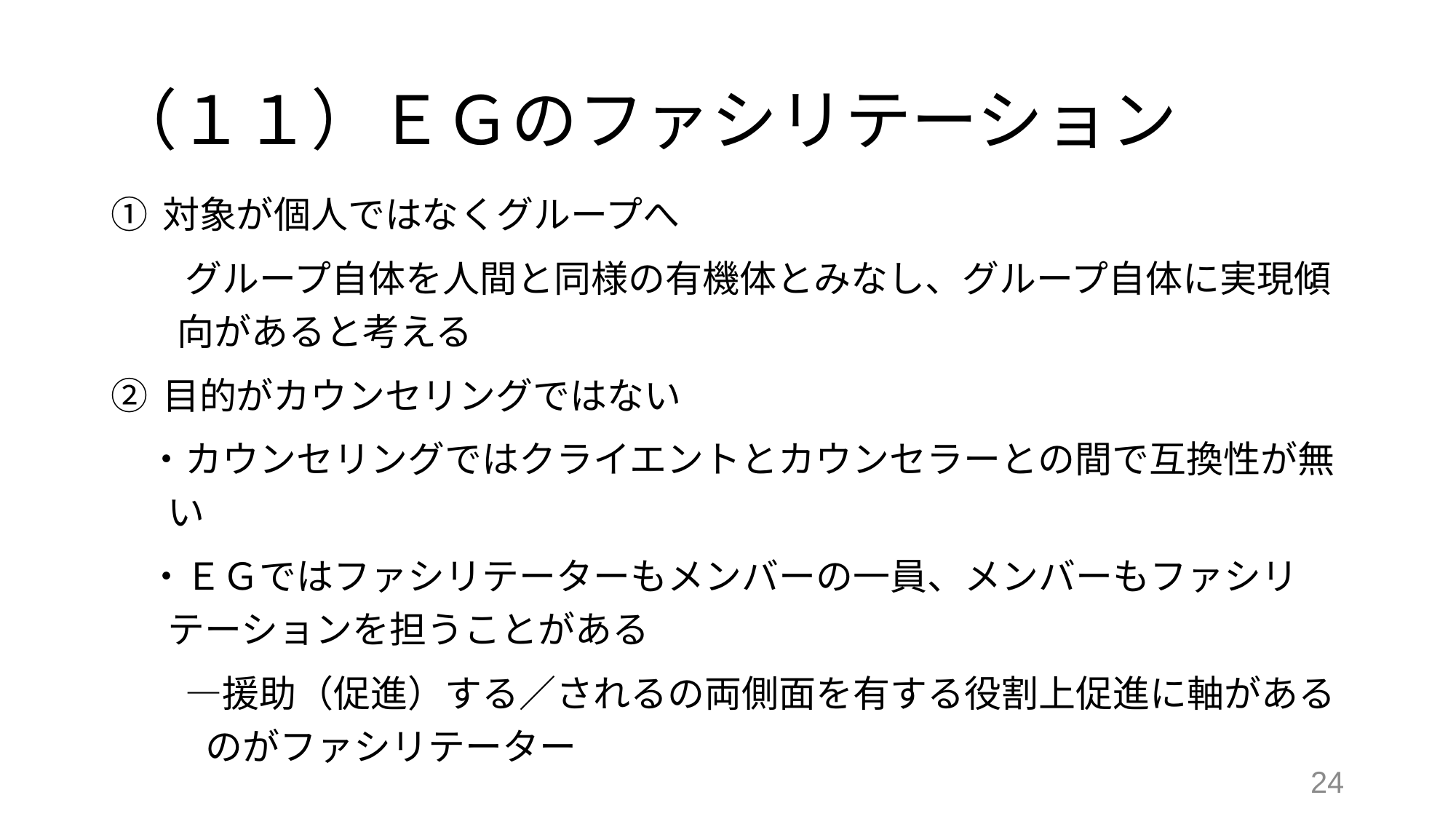

# （１１）ＥＧのファシリテーション
① 対象が個人ではなくグループへ
　　グループ自体を人間と同様の有機体とみなし、グループ自体に実現傾向があると考える
② 目的がカウンセリングではない
　・カウンセリングではクライエントとカウンセラーとの間で互換性が無い
　・ＥＧではファシリテーターもメンバーの一員、メンバーもファシリテーションを担うことがある
　　―援助（促進）する／されるの両側面を有する役割上促進に軸があるのがファシリテーター
24